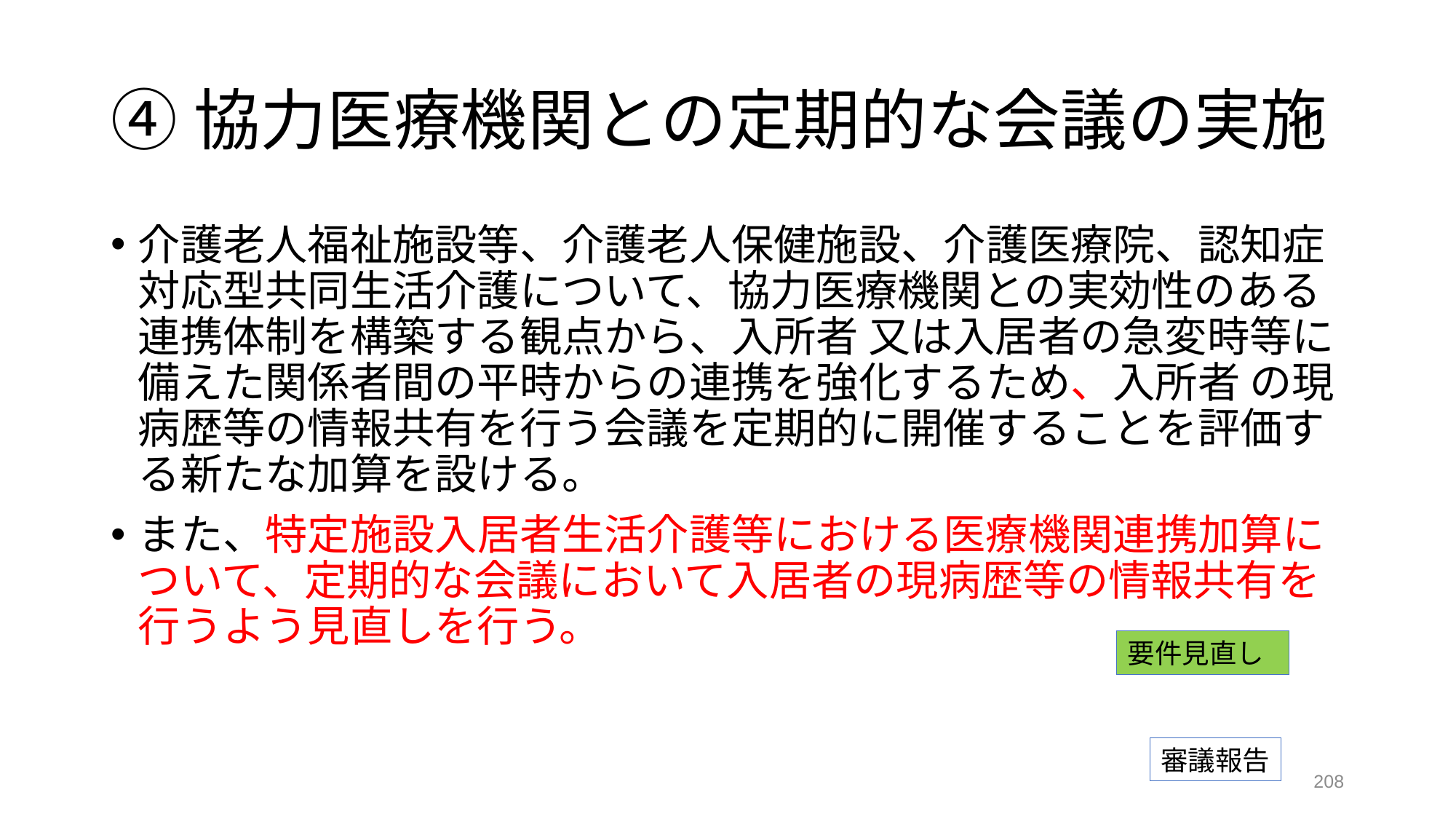

# ④協力医療機関との定期的な会議の実施
介護老人福祉施設等、介護老人保健施設、介護医療院、認知症対応型共同生活介護について、協力医療機関との実効性のある連携体制を構築する観点から、入所者 又は入居者の急変時等に備えた関係者間の平時からの連携を強化するため、入所者 の現病歴等の情報共有を行う会議を定期的に開催することを評価する新たな加算を設ける。
また、特定施設入居者生活介護等における医療機関連携加算について、定期的な会議において入居者の現病歴等の情報共有を行うよう見直しを行う。
要件見直し
審議報告
208